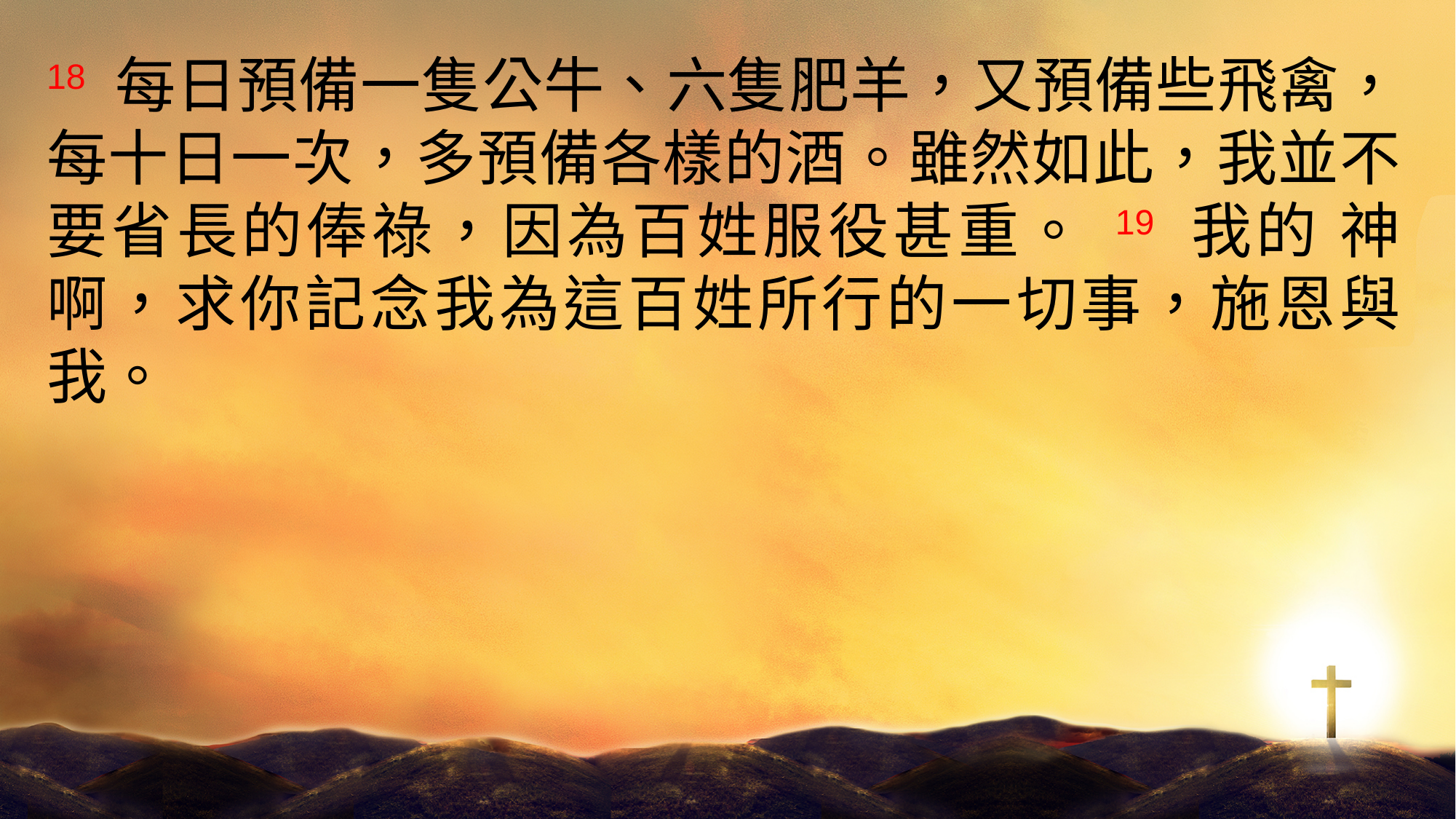

18 每日預備一隻公牛、六隻肥羊，又預備些飛禽，每十日一次，多預備各樣的酒。雖然如此，我並不要省長的俸祿，因為百姓服役甚重。 19 我的 神啊，求你記念我為這百姓所行的一切事，施恩與我。